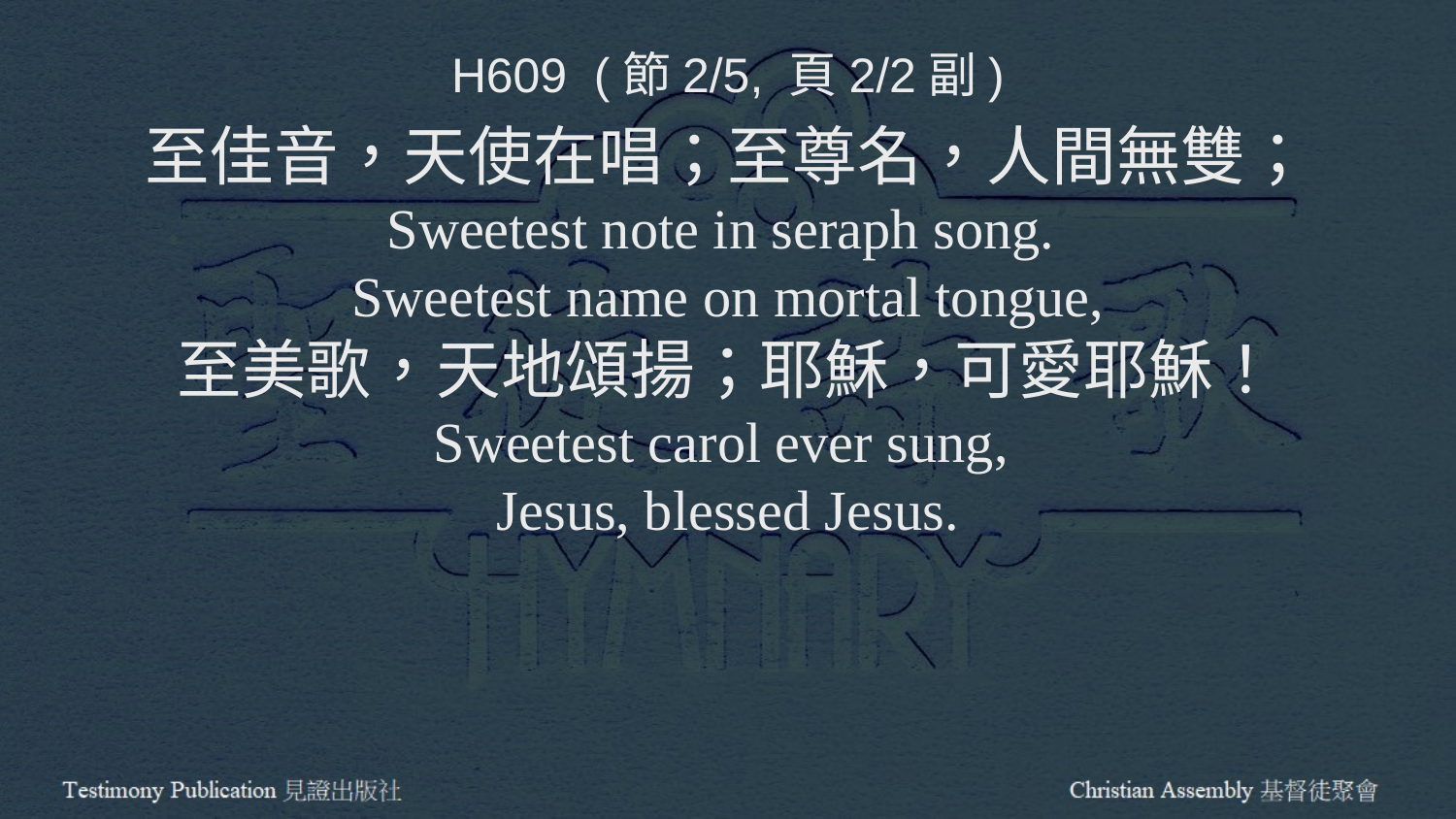

H609  (節2/5, 頁2/2副)
至佳音，天使在唱；至尊名，人間無雙；
Sweetest note in seraph song.
Sweetest name on mortal tongue,
至美歌，天地頌揚；耶穌，可愛耶穌！
Sweetest carol ever sung,
Jesus, blessed Jesus.